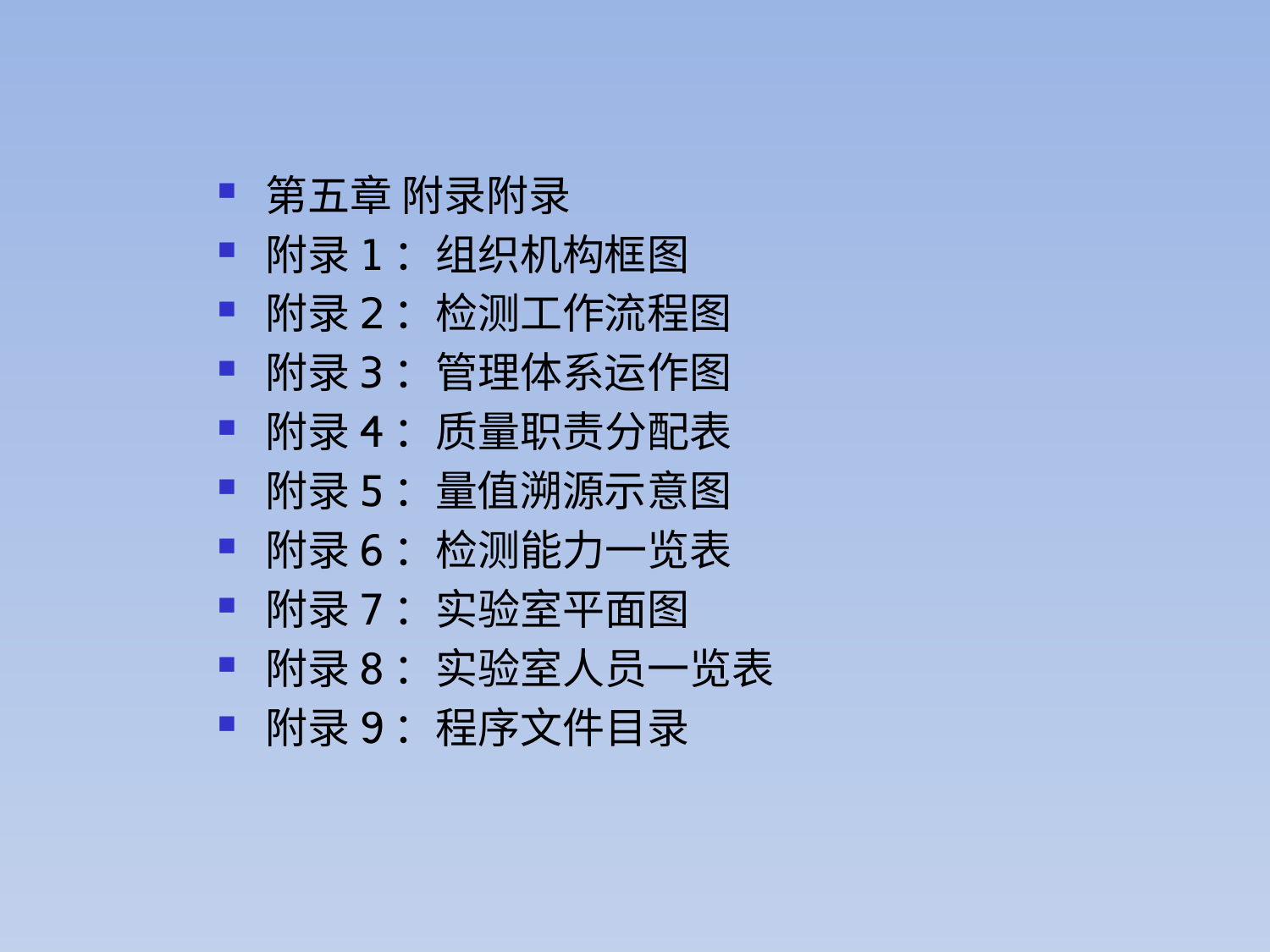

第五章 附录附录
附录1：组织机构框图
附录2：检测工作流程图
附录3：管理体系运作图
附录4：质量职责分配表
附录5：量值溯源示意图
附录6：检测能力一览表
附录7：实验室平面图
附录8：实验室人员一览表
附录9：程序文件目录